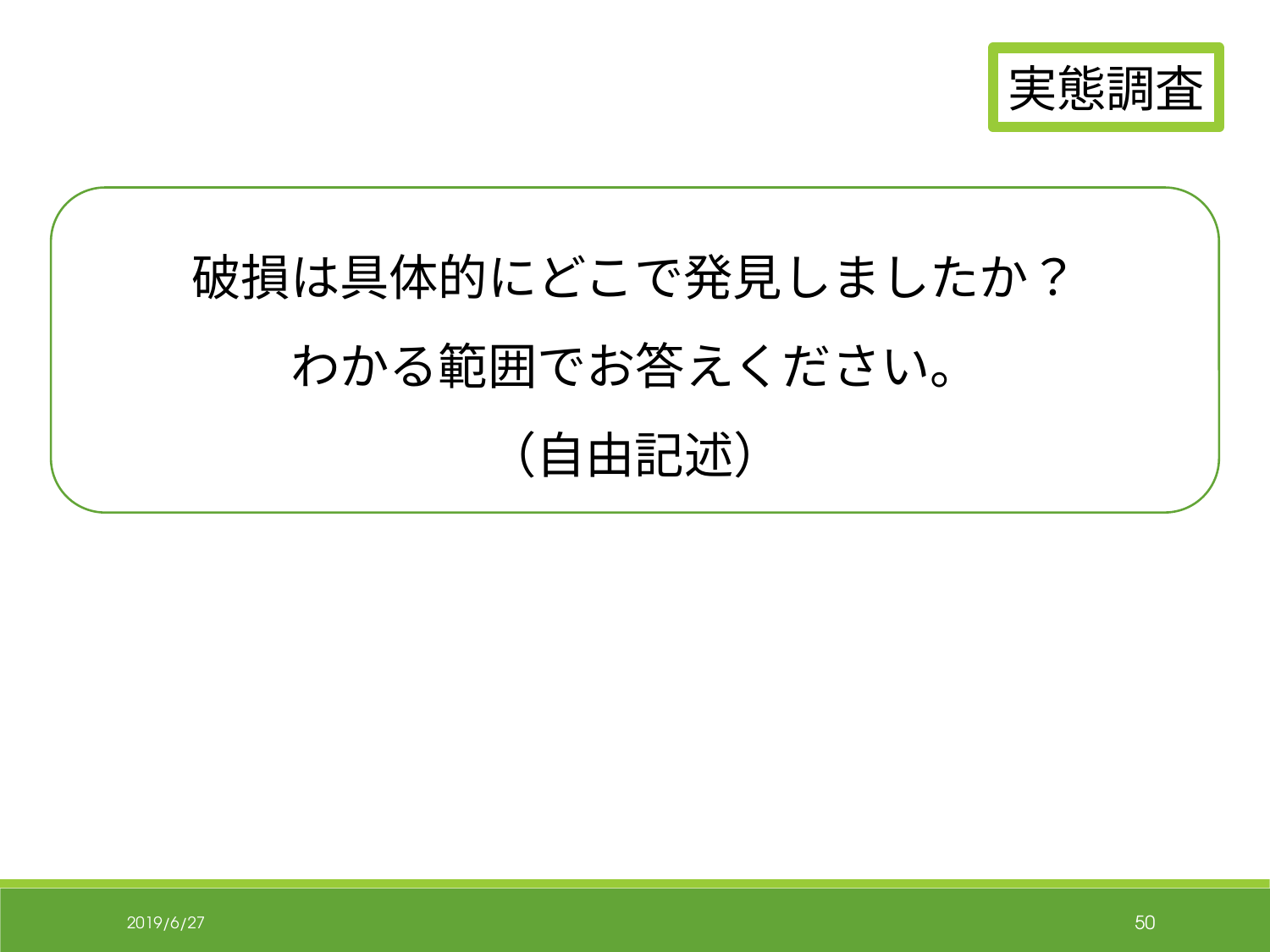

### Chart: 破損を発見した経験

| Category |
|---|
実態調査
破損は具体的にどこで発見しましたか？
わかる範囲でお答えください。
（自由記述）
2019/6/27
50